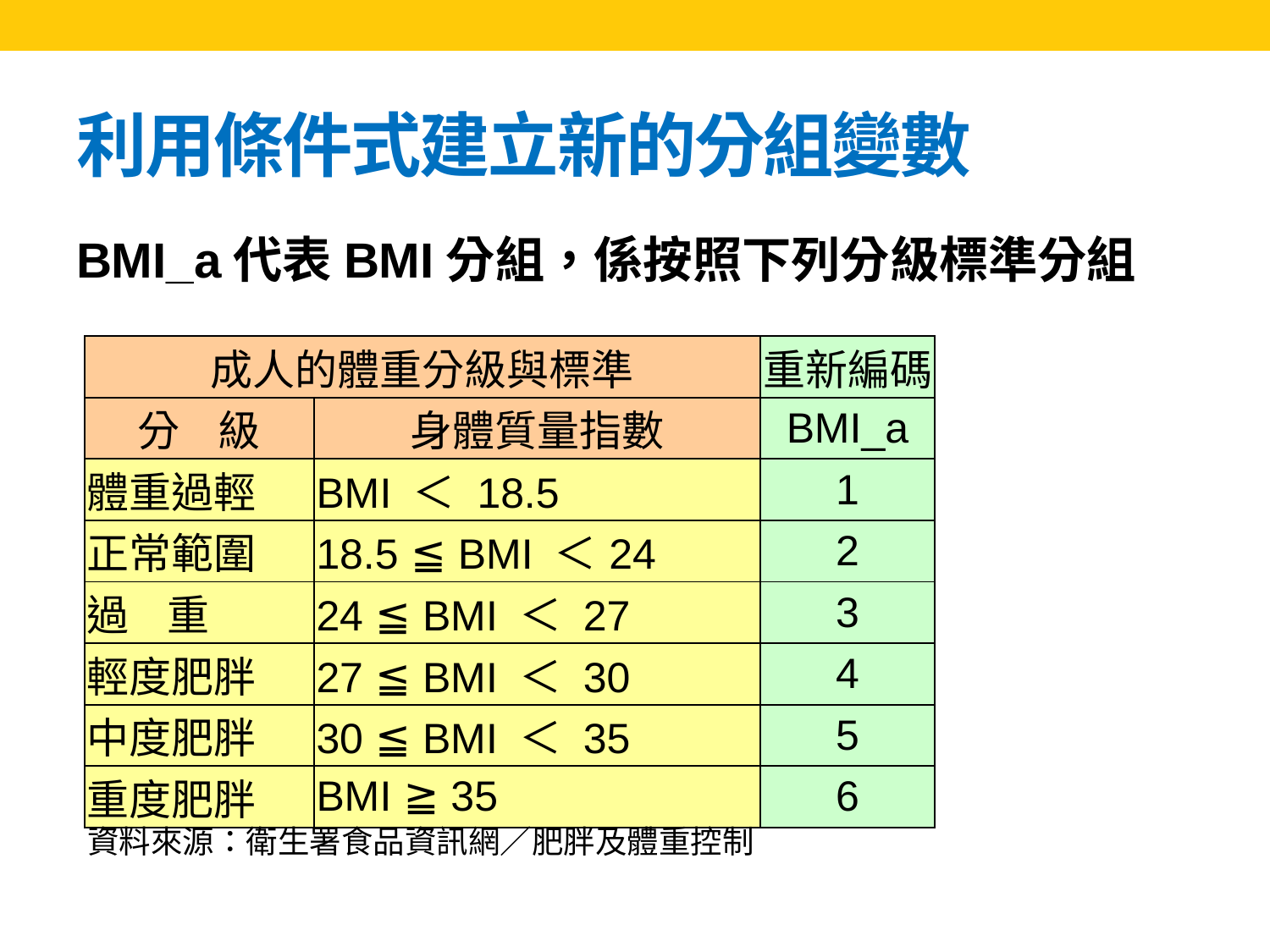

# 利用條件式建立新的分組變數
BMI_a代表BMI分組，係按照下列分級標準分組
| 成人的體重分級與標準 |  | 重新編碼 |
| --- | --- | --- |
| 分 級 | 身體質量指數 | BMI\_a |
| 體重過輕 | BMI ＜ 18.5 | 1 |
| 正常範圍 | 18.5 ≦ BMI ＜24 | 2 |
| 過 重 | 24 ≦ BMI ＜ 27 | 3 |
| 輕度肥胖 | 27 ≦ BMI ＜ 30 | 4 |
| 中度肥胖 | 30 ≦ BMI ＜ 35 | 5 |
| 重度肥胖 | BMI ≧ 35 | 6 |
資料來源：衛生署食品資訊網／肥胖及體重控制